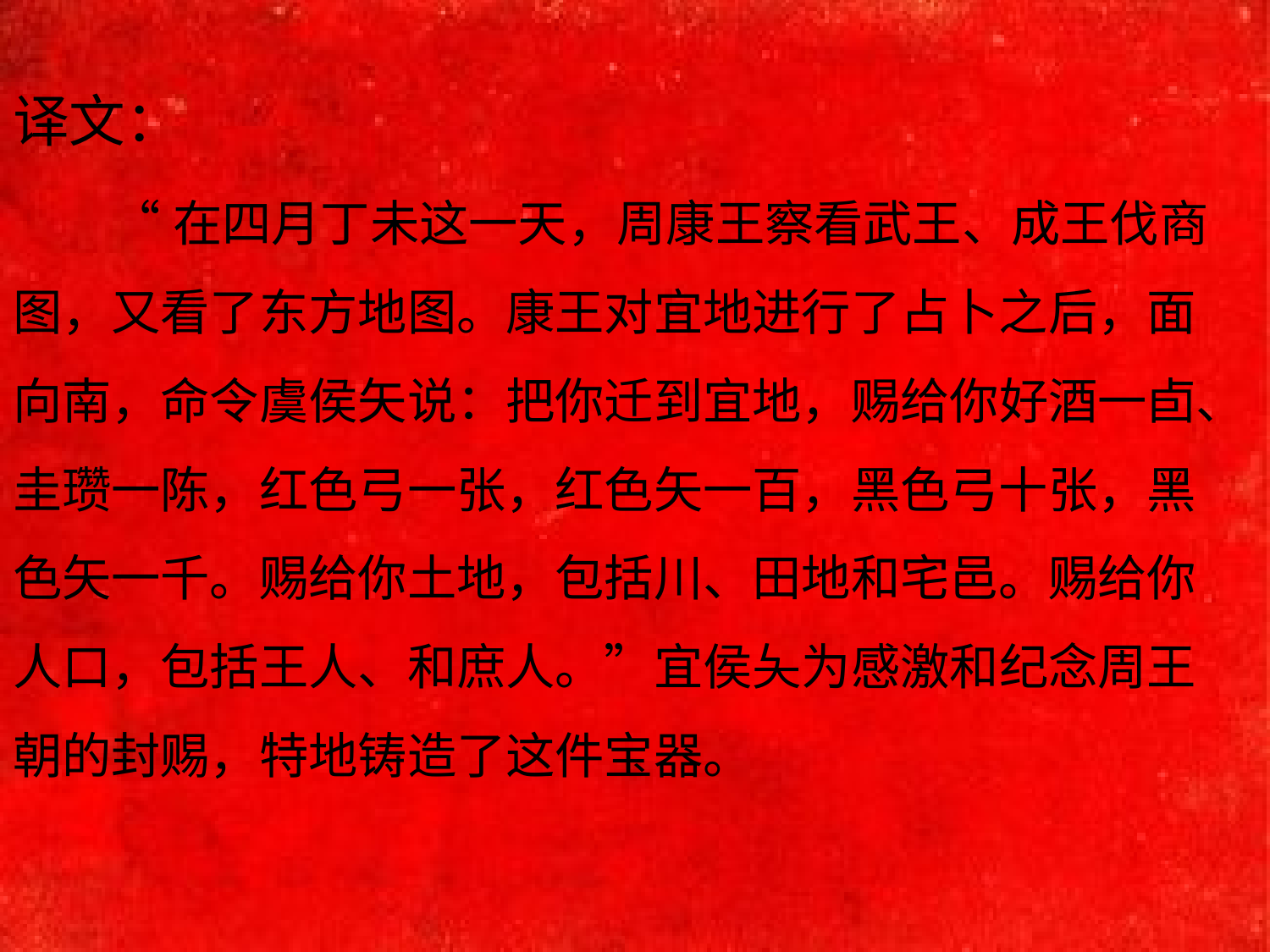

译文：
         “在四月丁未这一天，周康王察看武王、成王伐商图，又看了东方地图。康王对宜地进行了占卜之后，面向南，命令虞侯矢说：把你迁到宜地，赐给你好酒一卣、圭瓒一陈，红色弓一张，红色矢一百，黑色弓十张，黑色矢一千。赐给你土地，包括川、田地和宅邑。赐给你人口，包括王人、和庶人。”宜侯夨为感激和纪念周王朝的封赐，特地铸造了这件宝器。